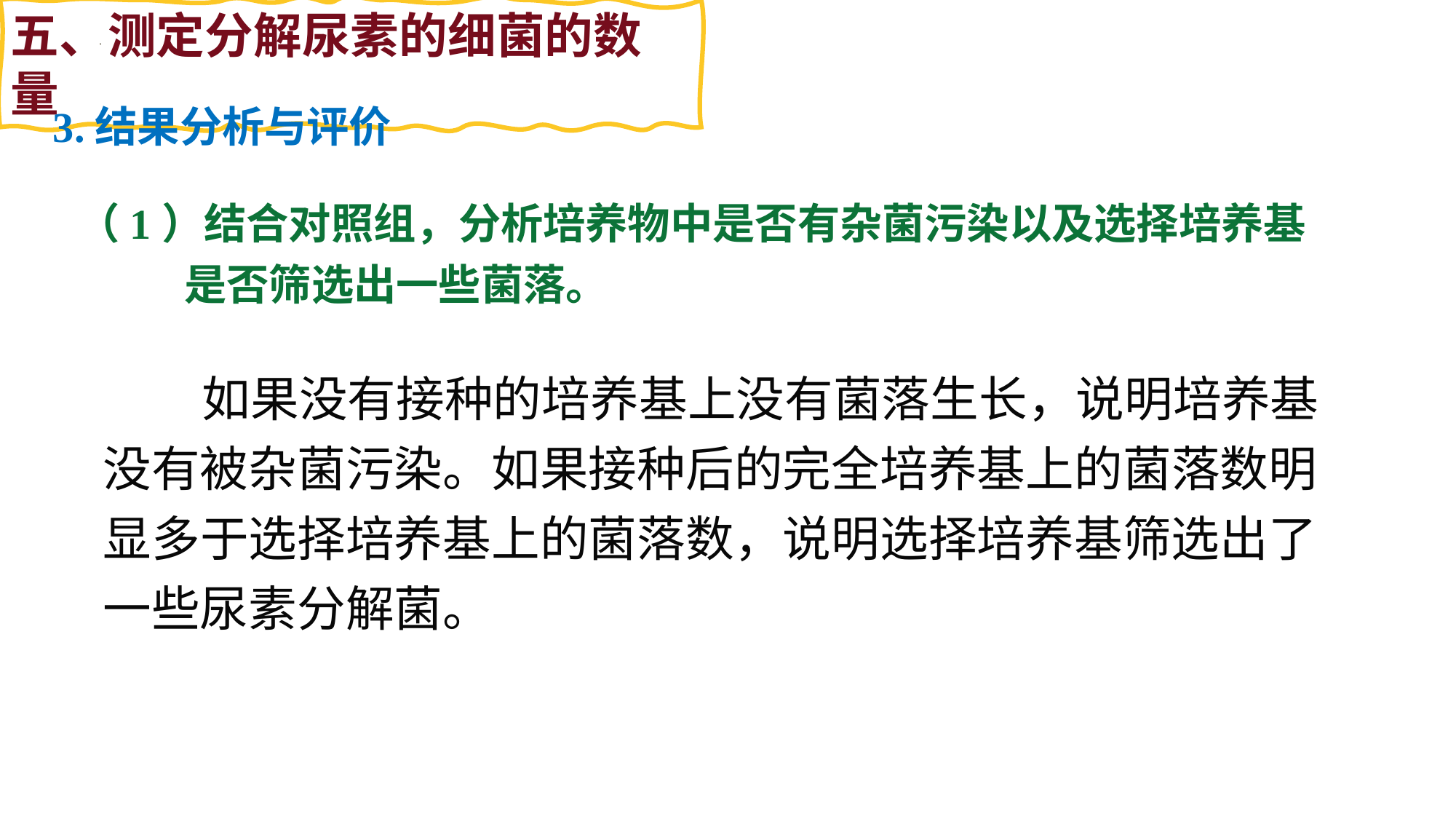

五、测定分解尿素的细菌的数量
3.结果分析与评价
（1）结合对照组，分析培养物中是否有杂菌污染以及选择培养基
          是否筛选出一些菌落。
        如果没有接种的培养基上没有菌落生长，说明培养基没有被杂菌污染。如果接种后的完全培养基上的菌落数明显多于选择培养基上的菌落数，说明选择培养基筛选出了一些尿素分解菌。